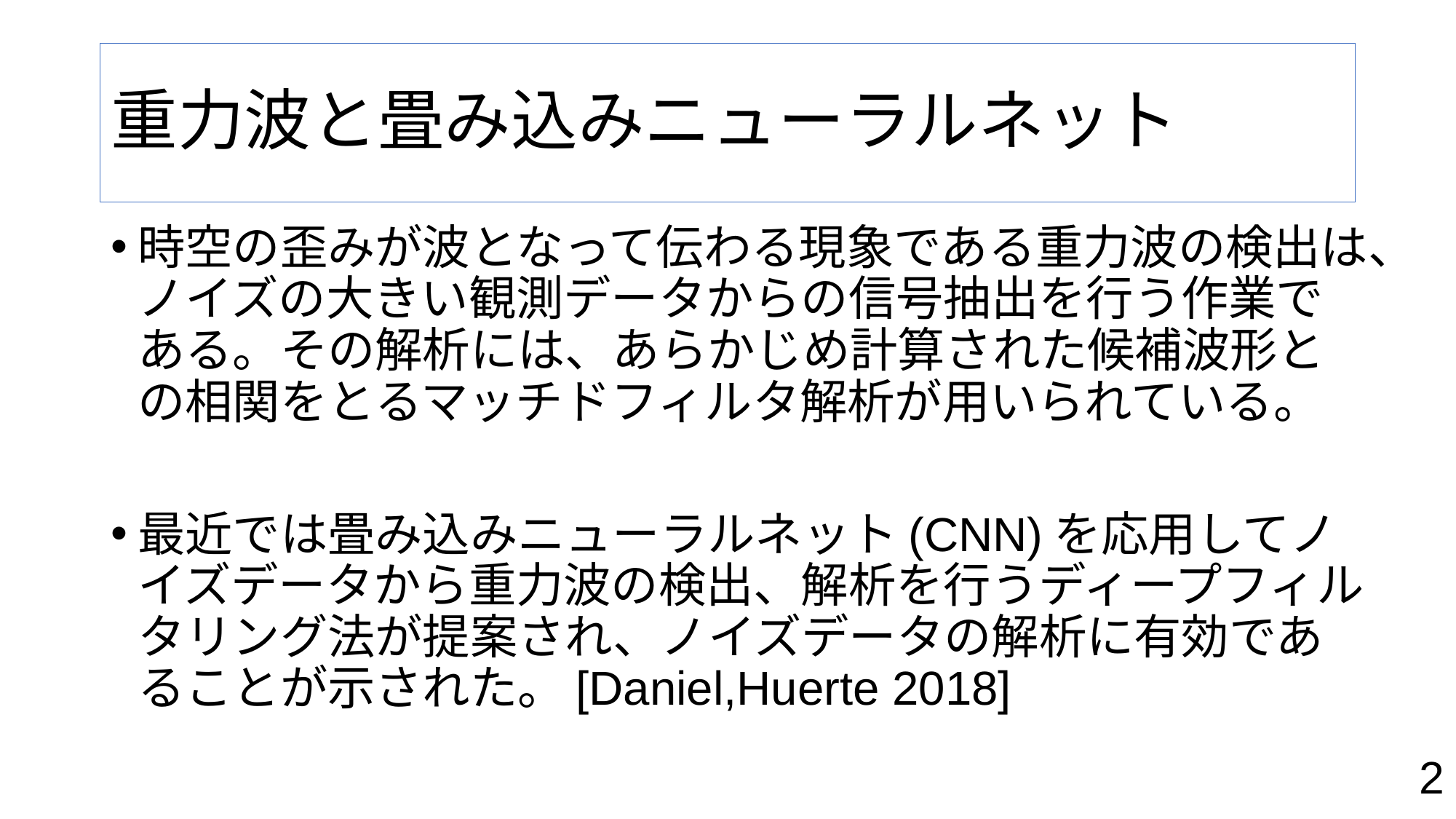

# 重力波と畳み込みニューラルネット
時空の歪みが波となって伝わる現象である重力波の検出は、ノイズの大きい観測データからの信号抽出を行う作業である。その解析には、あらかじめ計算された候補波形との相関をとるマッチドフィルタ解析が用いられている。

最近では畳み込みニューラルネット(CNN)を応用してノイズデータから重力波の検出、解析を行うディープフィルタリング法が提案され、ノイズデータの解析に有効であることが示された。[Daniel,Huerte 2018]

2